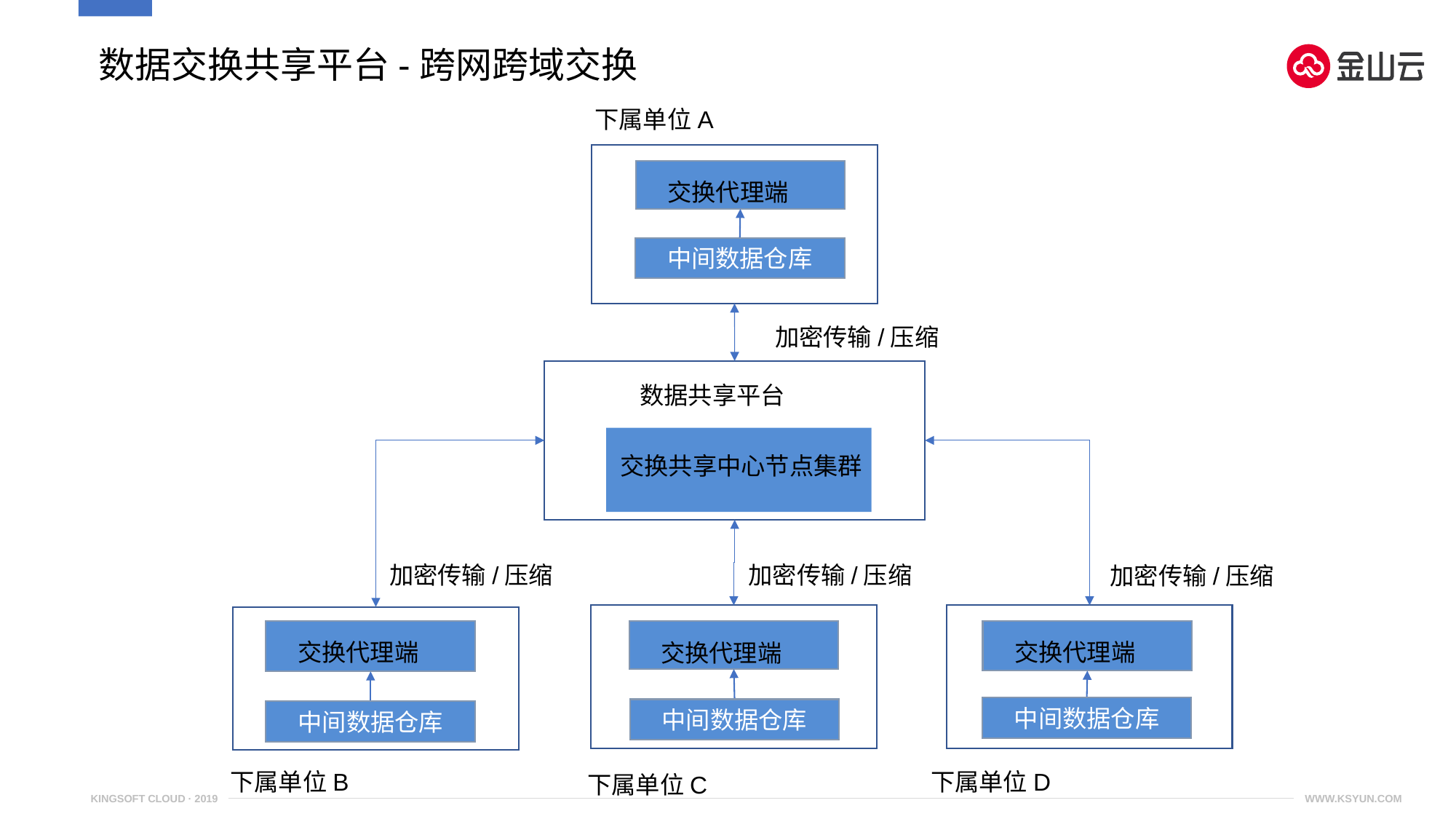

数据交换共享平台-跨网跨域交换
 下属单位A

交换代理端

中间数据仓库
加密传输/压缩

数据共享平台

交换共享中心节点集群
加密传输/压缩
加密传输/压缩
加密传输/压缩

交换代理端
交换代理端
交换代理端

中间数据仓库
中间数据仓库
中间数据仓库
下属单位B
下属单位D
下属单位C